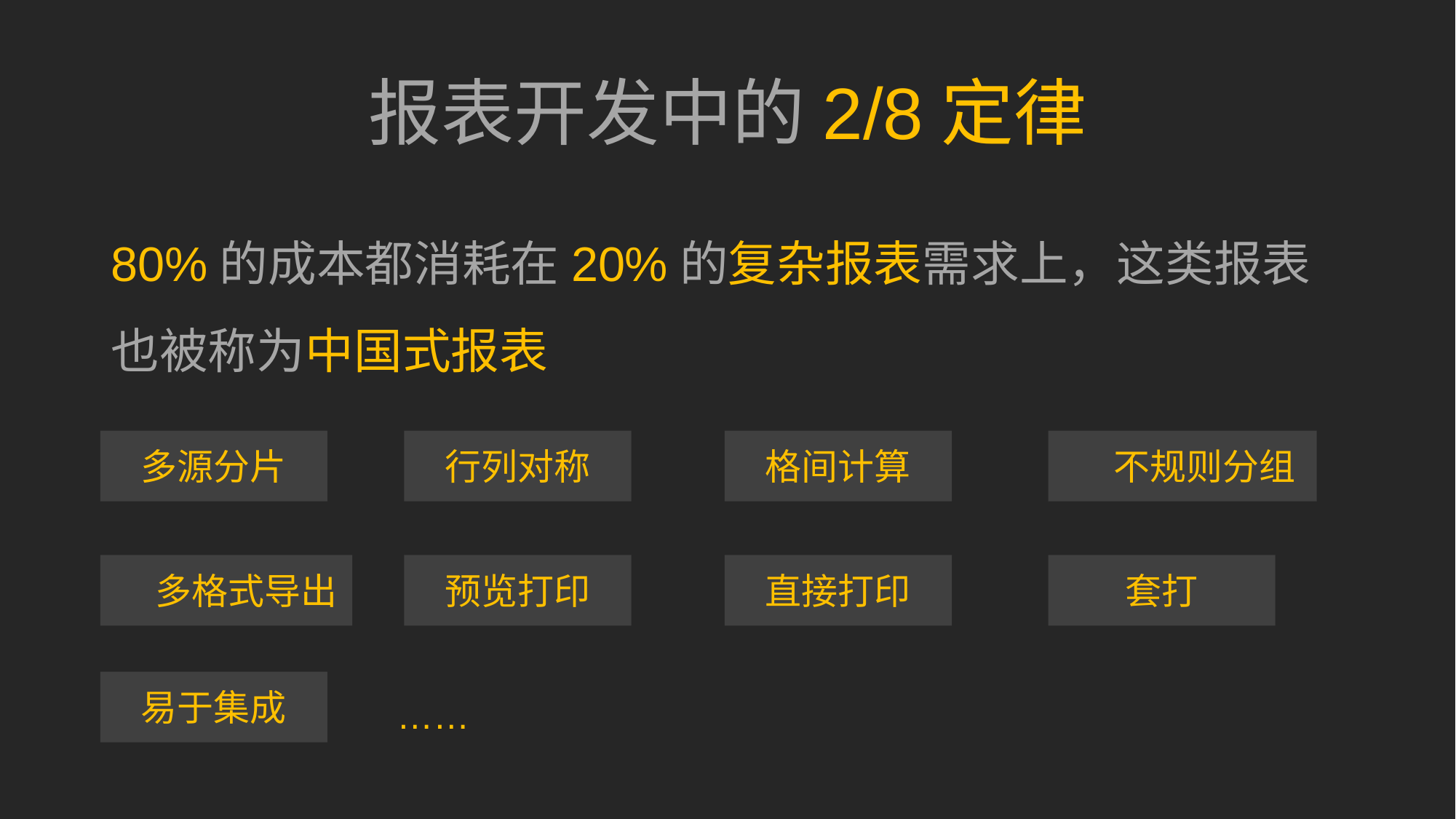

报表开发中的2/8定律
80%的成本都消耗在20%的复杂报表需求上，这类报表也被称为中国式报表

多源分片

行列对称

格间计算

不规则分组

多格式导出

预览打印

直接打印

套打

易于集成
……